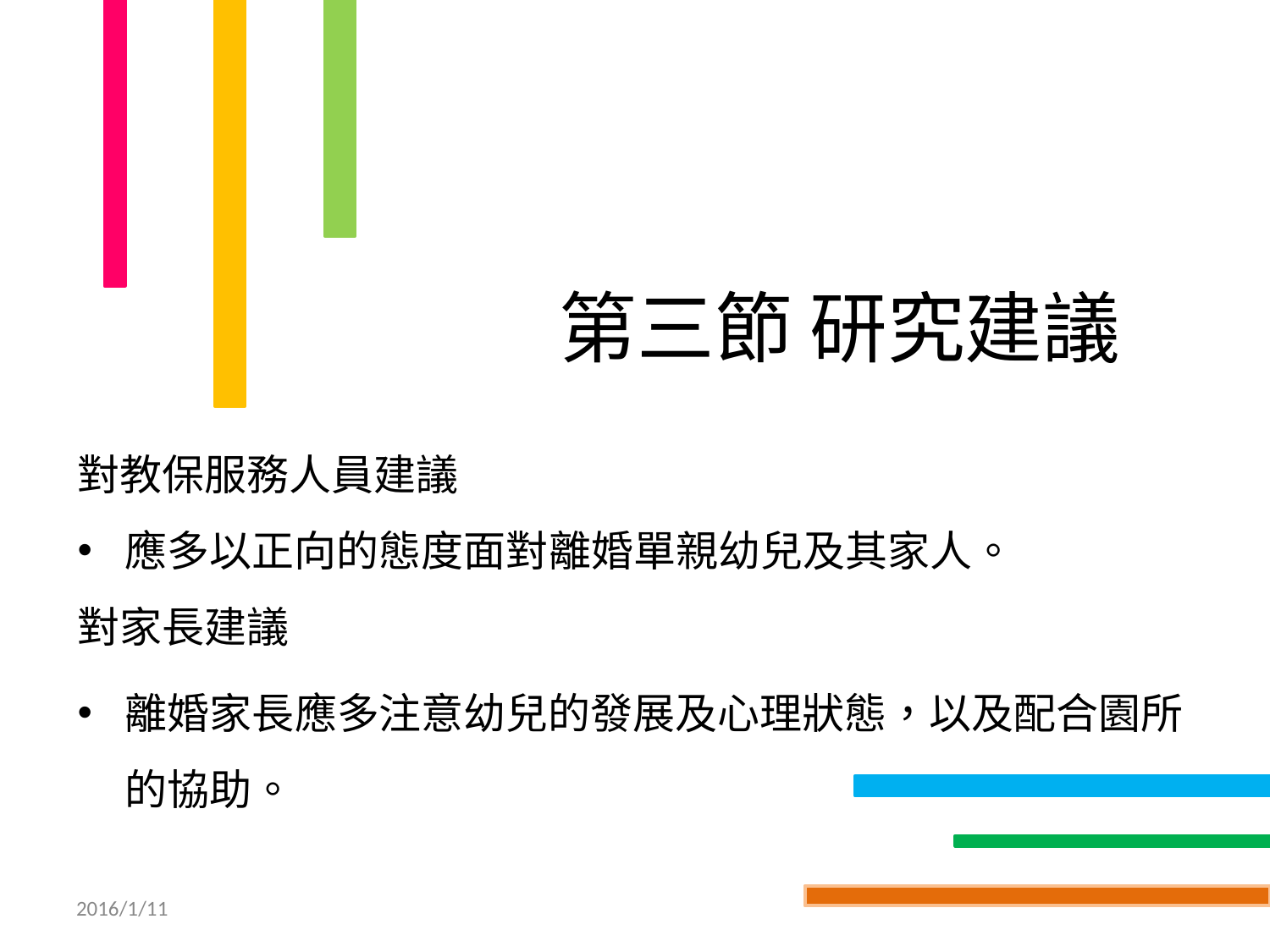

# 第三節 研究建議
對教保服務人員建議
應多以正向的態度面對離婚單親幼兒及其家人。
對家長建議
離婚家長應多注意幼兒的發展及心理狀態，以及配合園所的協助。

2016/1/11